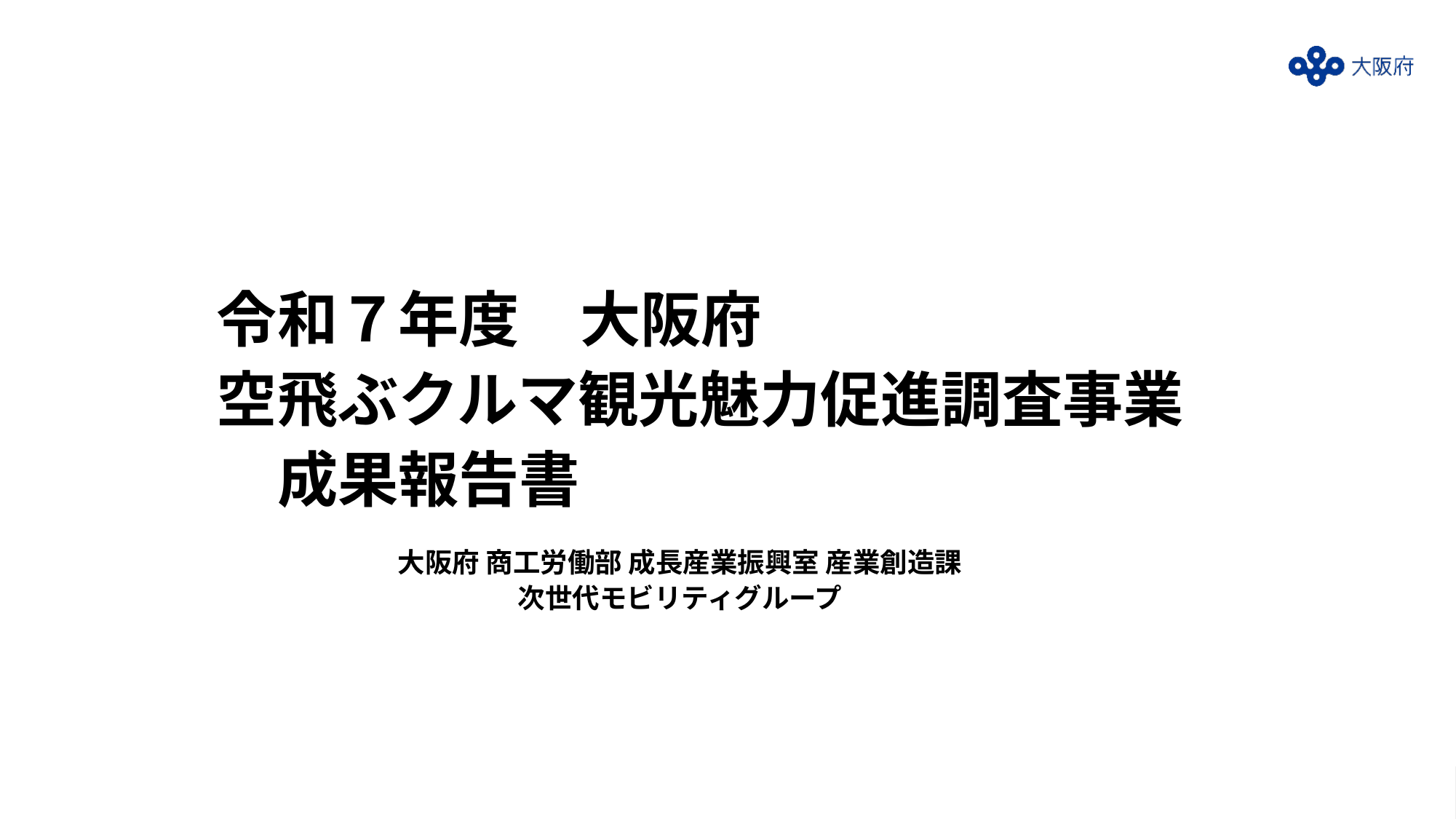

# 令和７年度　大阪府 空⾶ぶクルマ観光魅⼒促進調査事業　成果報告書
大阪府 商工労働部 成長産業振興室 産業創造課
次世代モビリティグループ